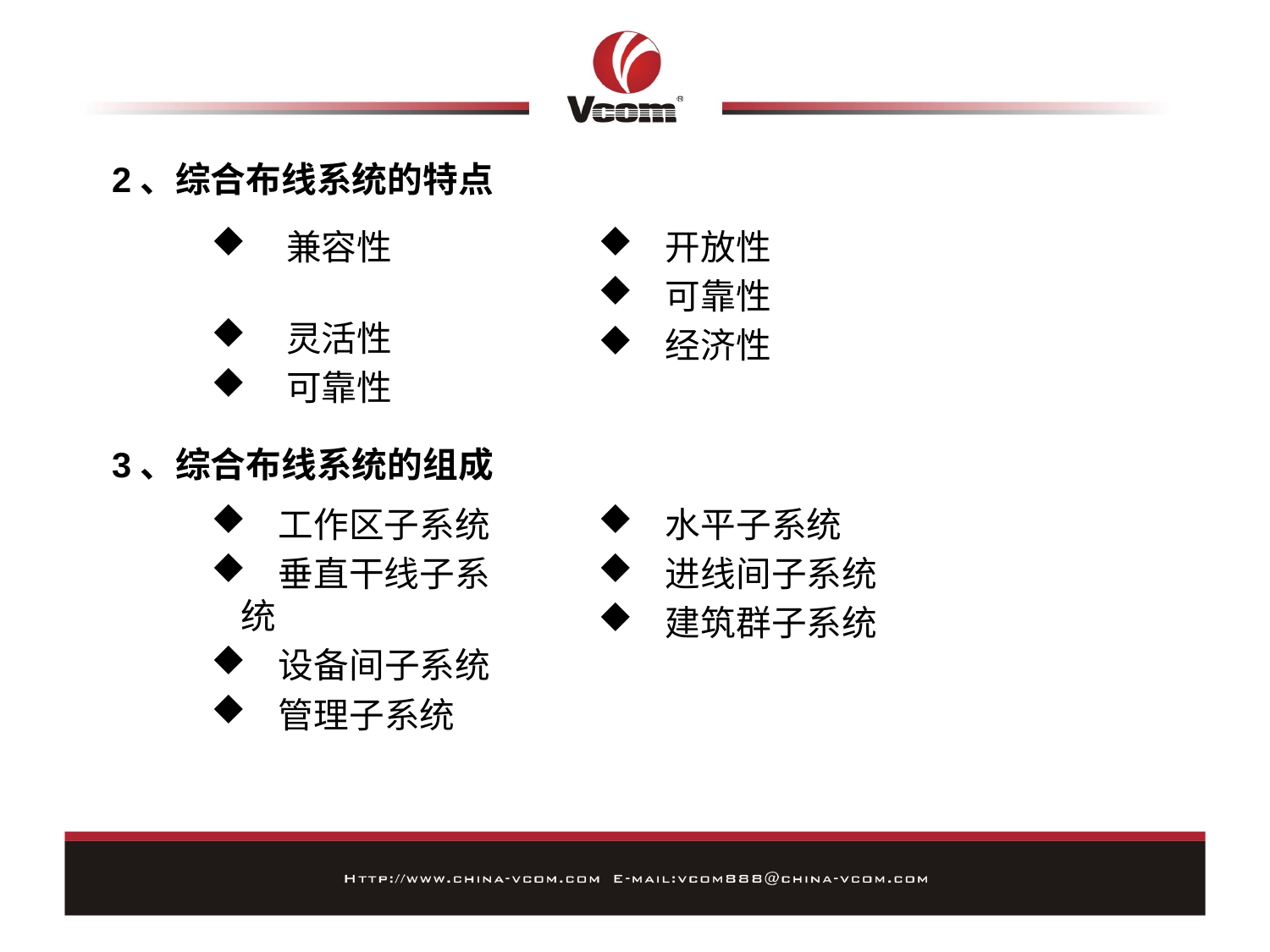

# 2、综合布线系统的特点
    兼容性
    灵活性
    可靠性

   开放性
   可靠性
   经济性

3、综合布线系统的组成

   工作区子系统
   垂直干线子系统
   设备间子系统
   管理子系统

   水平子系统
   进线间子系统
   建筑群子系统